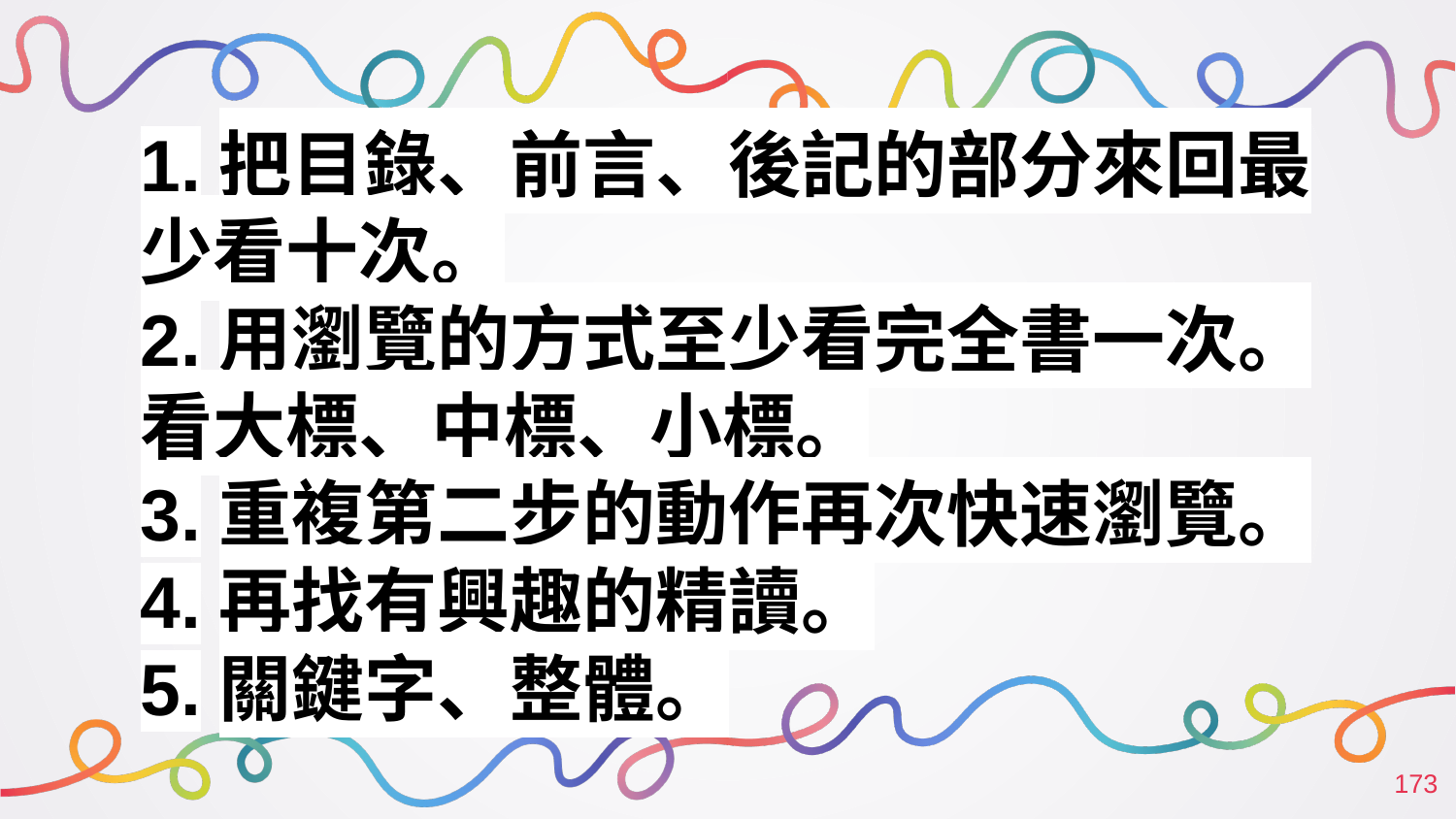

1.把目錄、前言、後記的部分來回最少看十次。
2.用瀏覽的方式至少看完全書一次。看大標、中標、小標。
3.重複第二步的動作再次快速瀏覽。
4.再找有興趣的精讀。
5.關鍵字、整體。
173